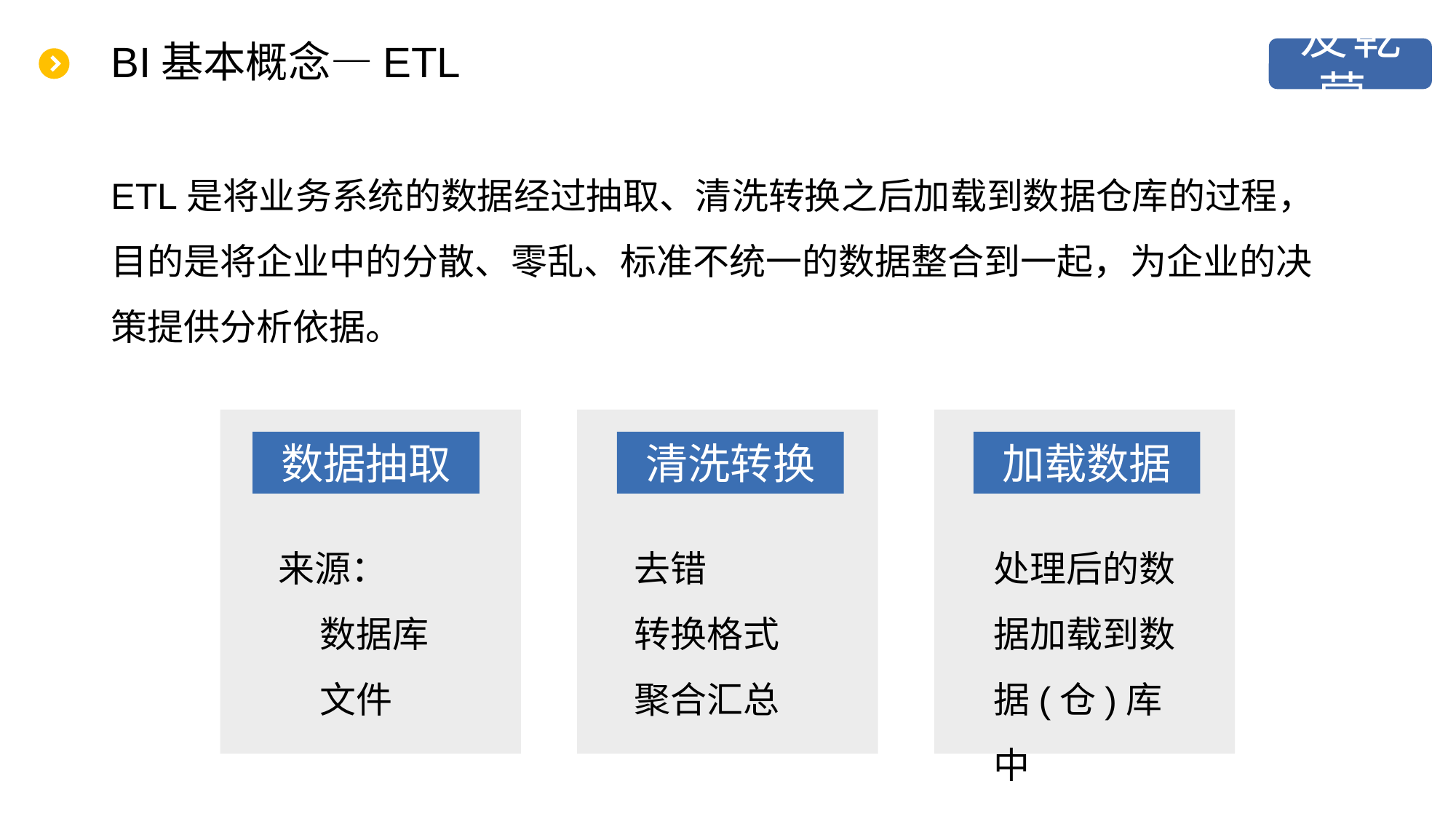

# BI基本概念—ETL
ETL是将业务系统的数据经过抽取、清洗转换之后加载到数据仓库的过程，目的是将企业中的分散、零乱、标准不统一的数据整合到一起，为企业的决策提供分析依据。

数据抽取
清洗转换
加载数据
来源：
    数据库
    文件
去错
转换格式
聚合汇总
处理后的数据加载到数据(仓)库中